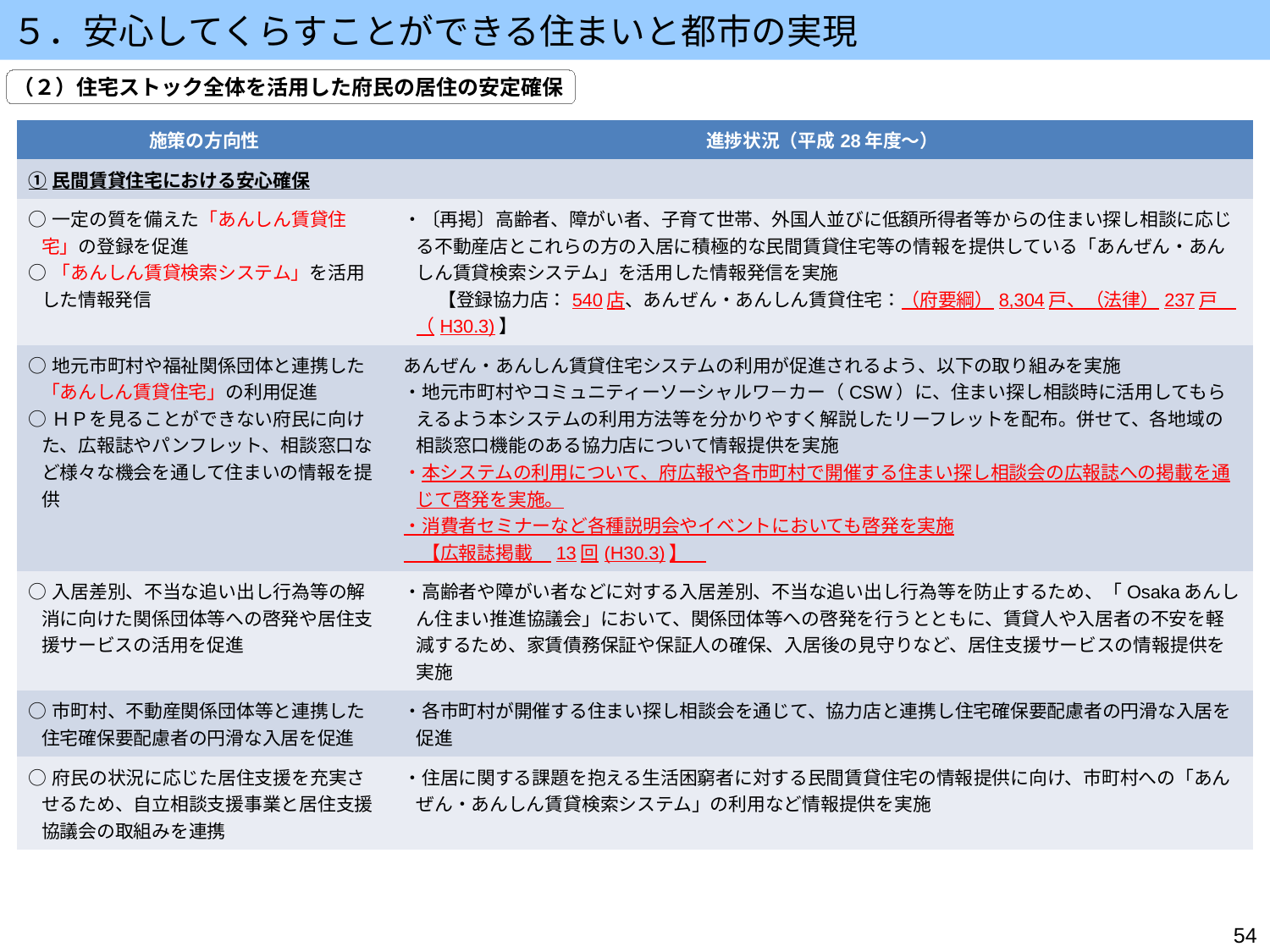

５．安心してくらすことができる住まいと都市の実現
（２）住宅ストック全体を活用した府民の居住の安定確保
| 施策の方向性 | 進捗状況（平成28年度～） |
| --- | --- |
| ①民間賃貸住宅における安心確保 |  |
| ○一定の質を備えた「あんしん賃貸住宅」の登録を促進 ○「あんしん賃貸検索システム」を活用した情報発信 | ・〔再掲〕高齢者、障がい者、子育て世帯、外国人並びに低額所得者等からの住まい探し相談に応じる不動産店とこれらの方の入居に積極的な民間賃貸住宅等の情報を提供している「あんぜん・あんしん賃貸検索システム」を活用した情報発信を実施 　 【登録協力店：540店、あんぜん・あんしん賃貸住宅：（府要綱）8,304戸、（法律）237戸　（H30.3)】 |
| ○地元市町村や福祉関係団体と連携した「あんしん賃貸住宅」の利用促進 ○ＨＰを見ることができない府民に向けた、広報誌やパンフレット、相談窓口など様々な機会を通して住まいの情報を提供 | あんぜん・あんしん賃貸住宅システムの利用が促進されるよう、以下の取り組みを実施 ・地元市町村やコミュニティーソーシャルワ－カー（CSW）に、住まい探し相談時に活用してもらえるよう本システムの利用方法等を分かりやすく解説したリーフレットを配布。併せて、各地域の相談窓口機能のある協力店について情報提供を実施 ・本システムの利用について、府広報や各市町村で開催する住まい探し相談会の広報誌への掲載を通じて啓発を実施。 ・消費者セミナーなど各種説明会やイベントにおいても啓発を実施 　【広報誌掲載　13回(H30.3)】 |
| ○入居差別、不当な追い出し行為等の解消に向けた関係団体等への啓発や居住支援サービスの活用を促進 | ・高齢者や障がい者などに対する入居差別、不当な追い出し行為等を防止するため、「Osakaあんしん住まい推進協議会」において、関係団体等への啓発を行うとともに、賃貸人や入居者の不安を軽減するため、家賃債務保証や保証人の確保、入居後の見守りなど、居住支援サービスの情報提供を実施 |
| ○市町村、不動産関係団体等と連携した住宅確保要配慮者の円滑な入居を促進 | ・各市町村が開催する住まい探し相談会を通じて、協力店と連携し住宅確保要配慮者の円滑な入居を促進 |
| ○府民の状況に応じた居住支援を充実させるため、自立相談支援事業と居住支援協議会の取組みを連携 | ・住居に関する課題を抱える生活困窮者に対する民間賃貸住宅の情報提供に向け、市町村への「あんぜん・あんしん賃貸検索システム」の利用など情報提供を実施 |
54